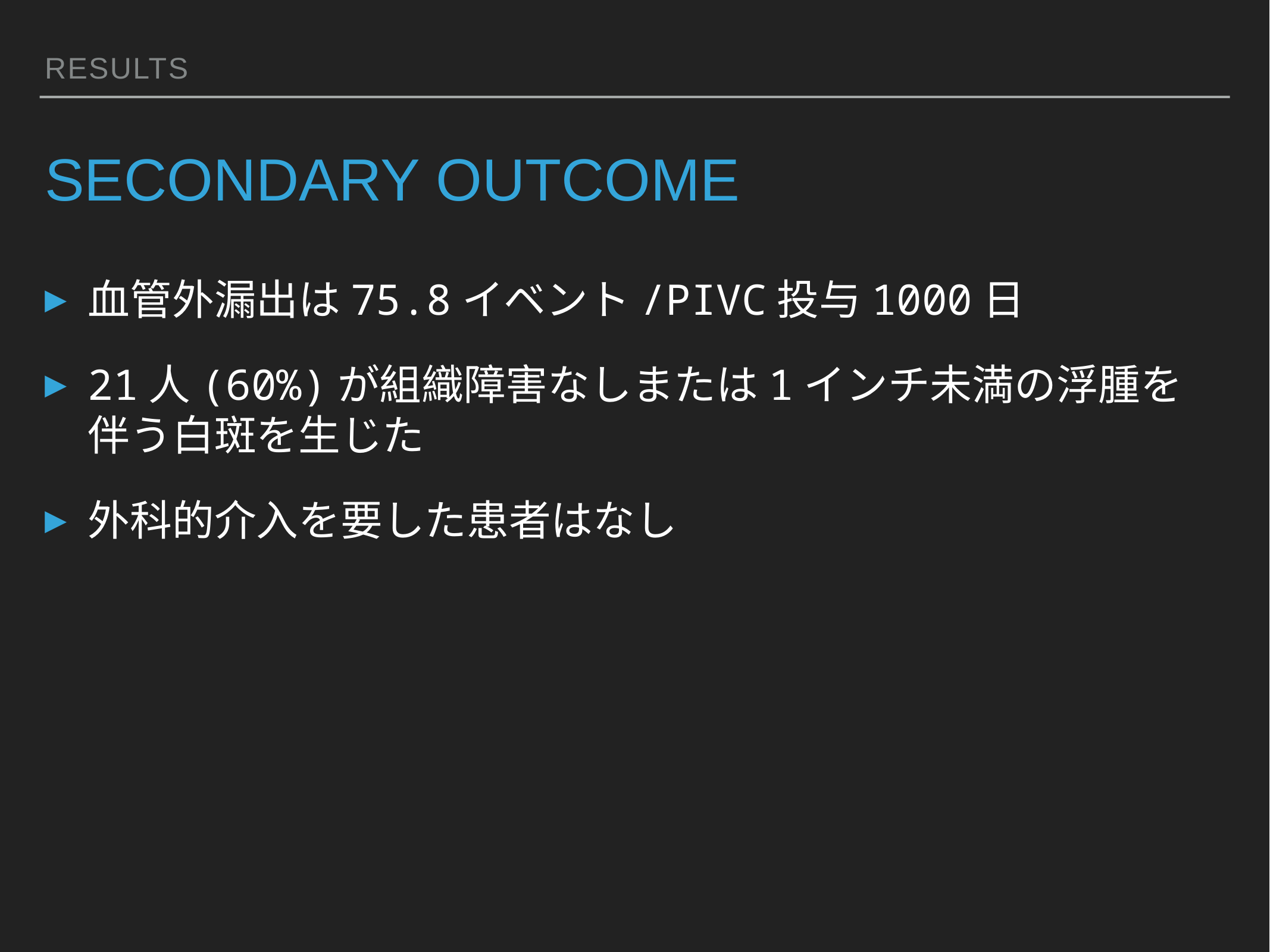

results
# secondary outcome
血管外漏出は75.8イベント/PIVC投与1000日
21人(60%)が組織障害なしまたは1インチ未満の浮腫を伴う白斑を生じた
外科的介入を要した患者はなし